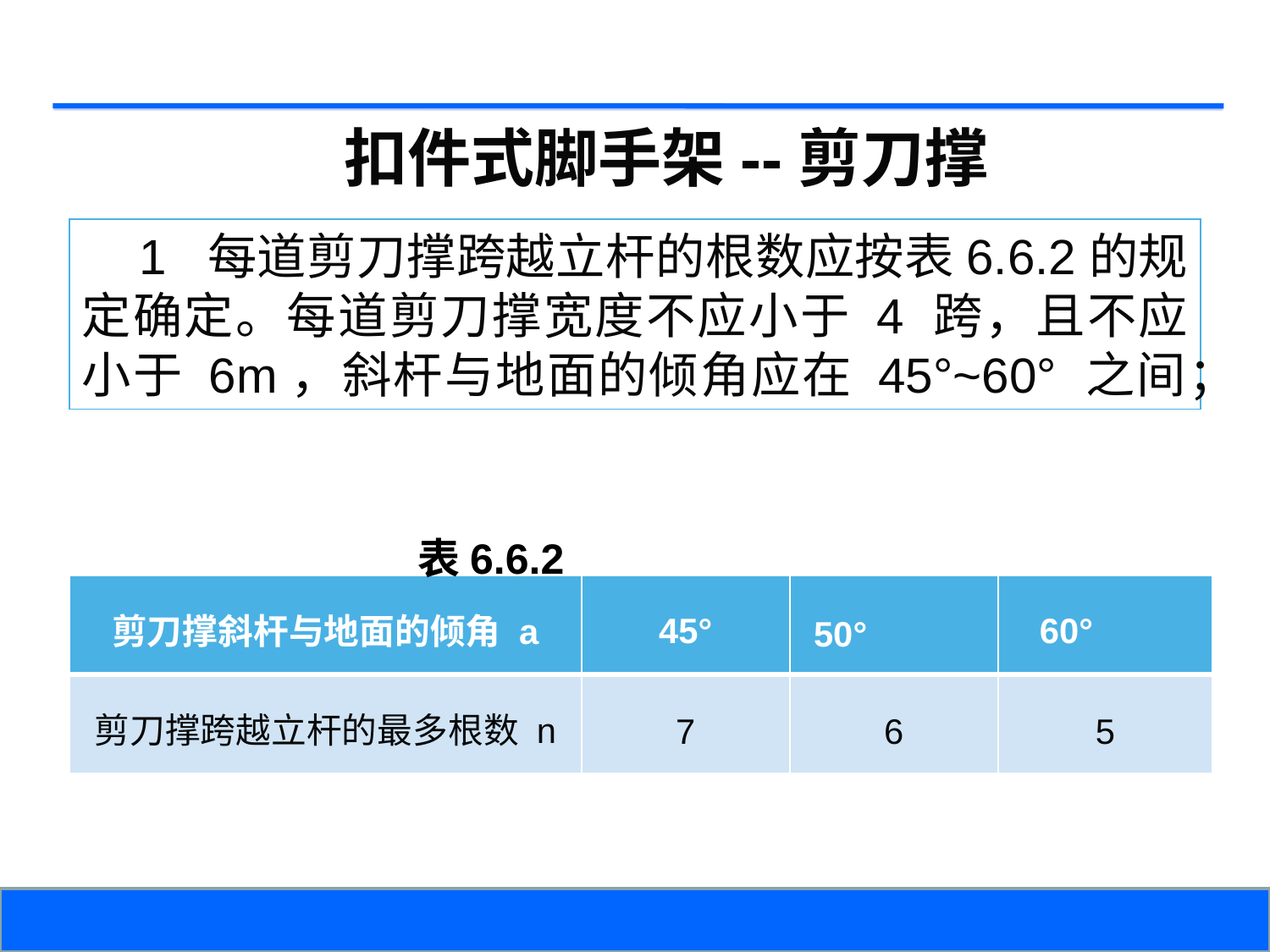

扣件式脚手架--剪刀撑
    1  每道剪刀撑跨越立杆的根数应按表6.6.2的规定确定。每道剪刀撑宽度不应小于 4 跨，且不应小于 6m，斜杆与地面的倾角应在 45°~60° 之间；
表6.6.2
| 剪刀撑斜杆与地面的倾角 a | 45° | 50° | 60° |
| --- | --- | --- | --- |
| 剪刀撑跨越立杆的最多根数 n | 7 | 6 | 5 |